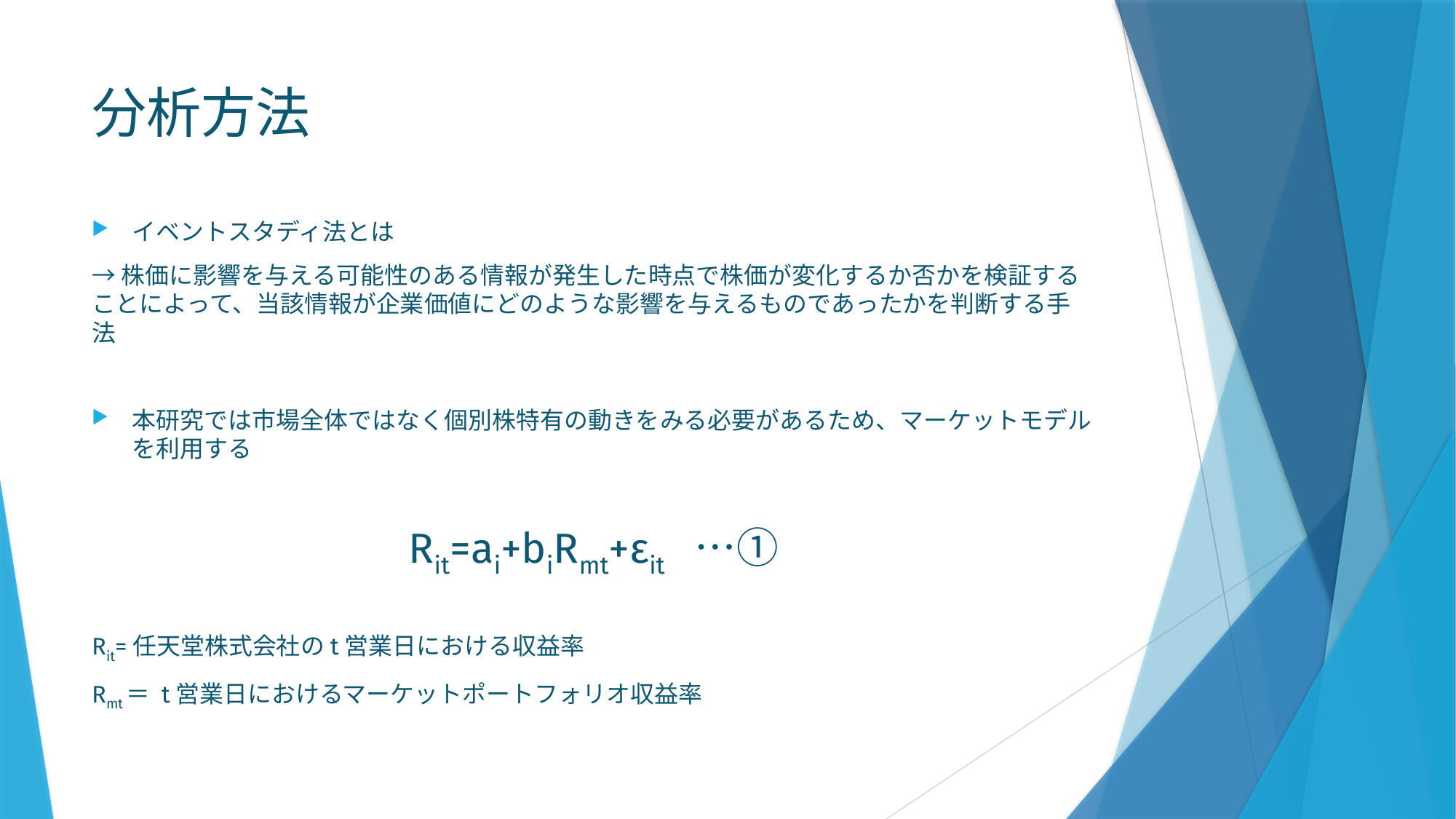

# 分析方法
イベントスタディ法とは
→株価に影響を与える可能性のある情報が発生した時点で株価が変化するか否かを検証することによって、当該情報が企業価値にどのような影響を与えるものであったかを判断する手法

本研究では市場全体ではなく個別株特有の動きをみる必要があるため、マーケットモデルを利用する

Rit=ai+biRmt+εit　…①

Rit=任天堂株式会社のt営業日における収益率
Rmt＝ t営業日におけるマーケットポートフォリオ収益率